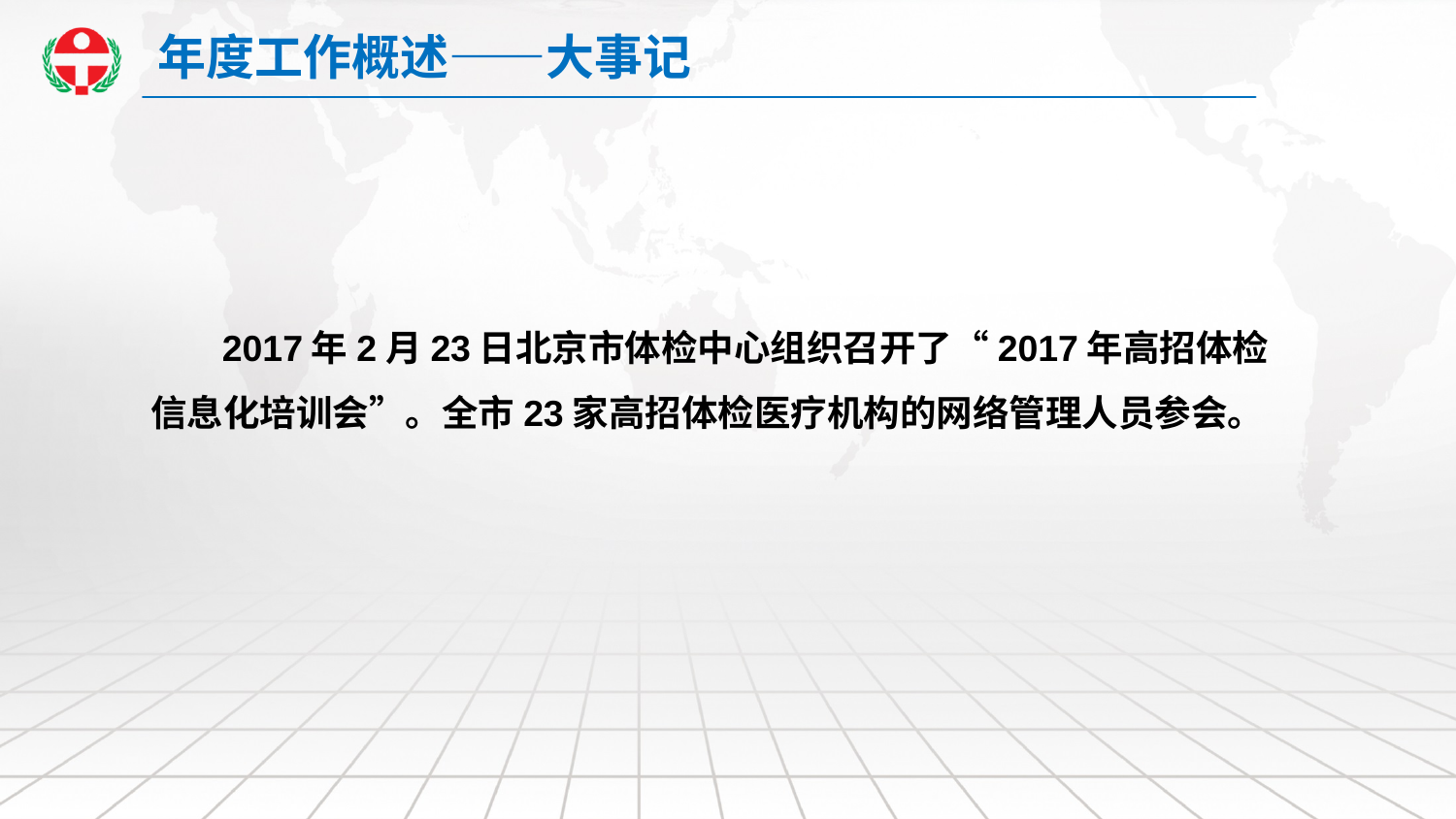

年度工作概述——大事记
       2017年2月23日北京市体检中心组织召开了“2017年高招体检信息化培训会”。全市23家高招体检医疗机构的网络管理人员参会。